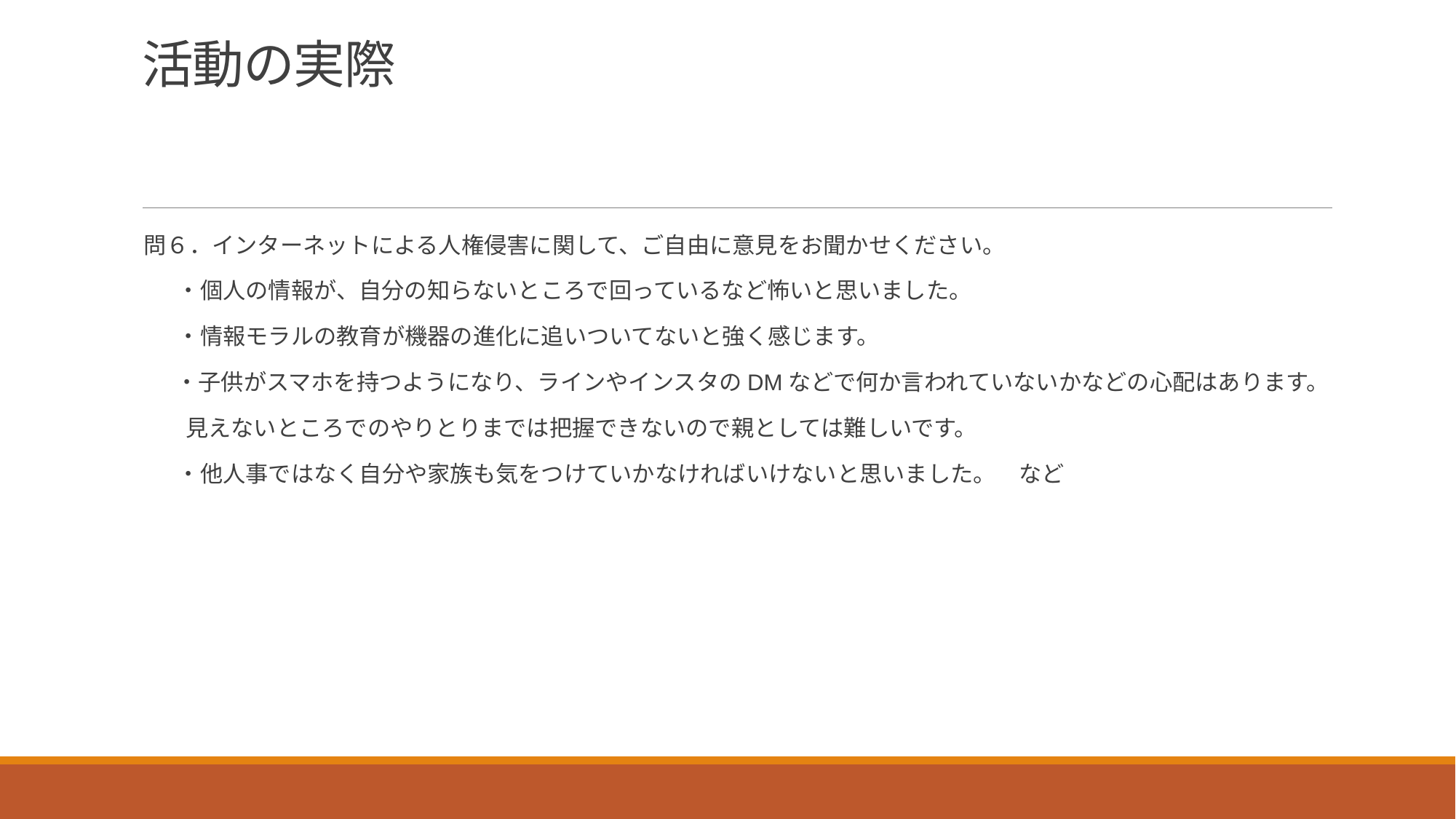

# 活動の実際
問６．インターネットによる人権侵害に関して、ご自由に意見をお聞かせください。
　・個人の情報が、自分の知らないところで回っているなど怖いと思いました。
　・情報モラルの教育が機器の進化に追いついてないと強く感じます。
   ・子供がスマホを持つようになり、ラインやインスタのDMなどで何か言われていないかなどの心配はあります。
     見えないところでのやりとりまでは把握できないので親としては難しいです。
　・他人事ではなく自分や家族も気をつけていかなければいけないと思いました。　など